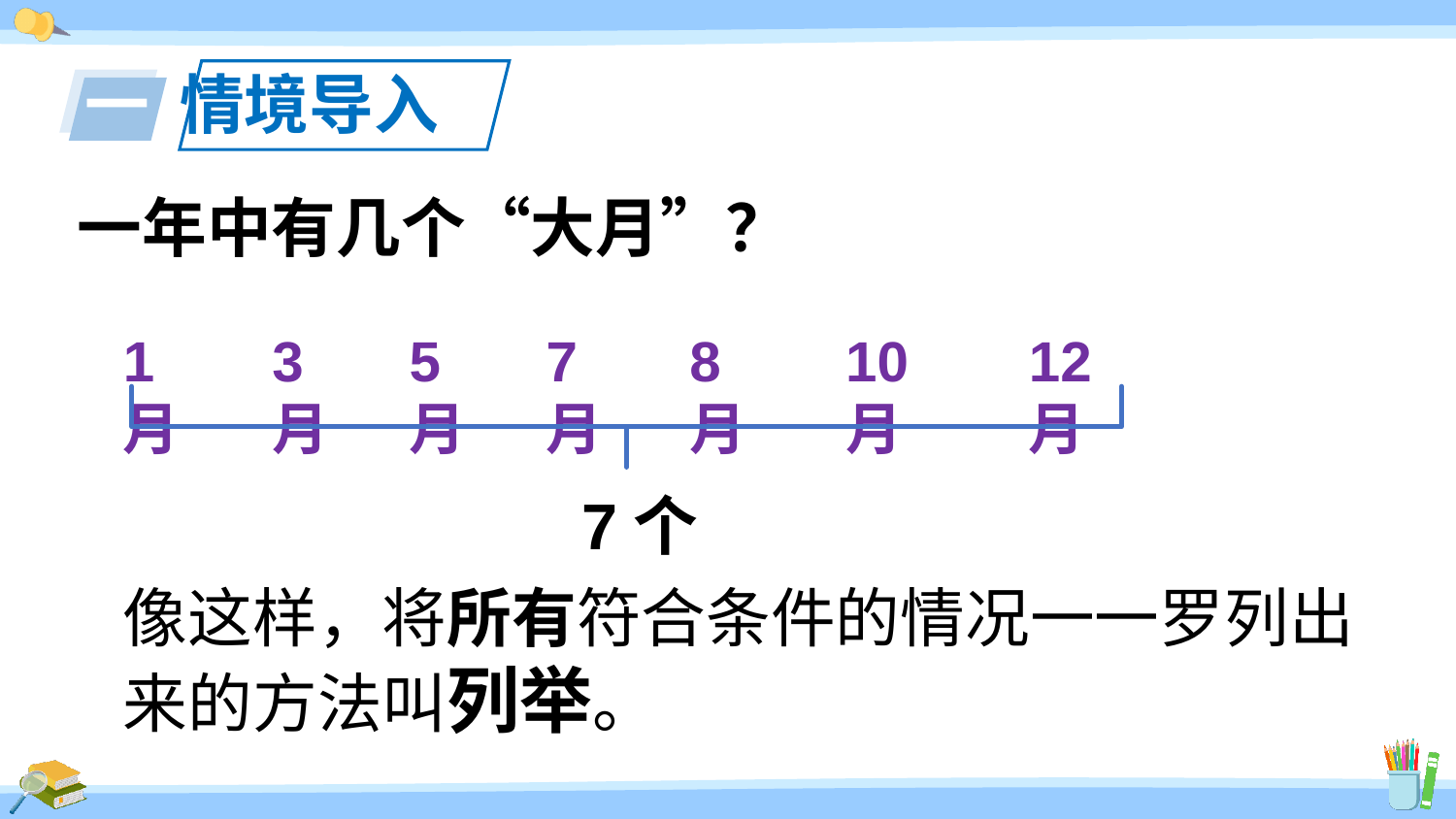

一年中有几个“大月”？
1月
3月
5月
7月
8月
10月
12月
7个
像这样，将所有符合条件的情况一一罗列出来的方法叫列举。